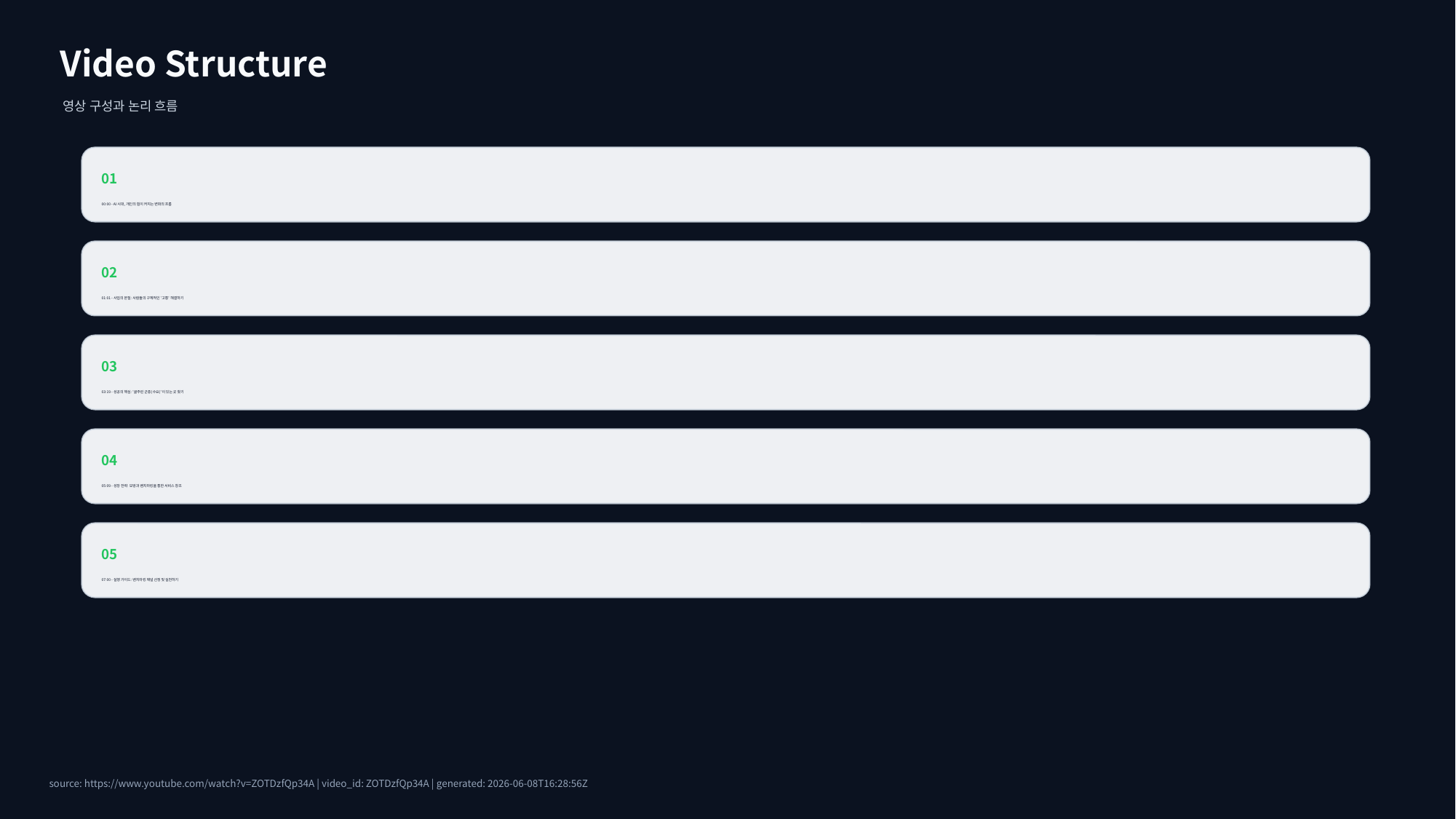

Video Structure
영상 구성과 논리 흐름

01
00:00 - AI 시대, 개인의 힘이 커지는 변화의 흐름

02
01:01 - 사업의 본질: 사람들의 구체적인 '고통' 해결하기

03
03:19 - 성공의 핵심: '굶주린 군중(수요)'이 있는 곳 찾기

04
05:09 - 성장 전략: 모방과 벤치마킹을 통한 서비스 창조

05
07:00 - 실행 가이드: 벤치마킹 채널 선정 및 실천하기
source: https://www.youtube.com/watch?v=ZOTDzfQp34A | video_id: ZOTDzfQp34A | generated: 2026-06-08T16:28:56Z